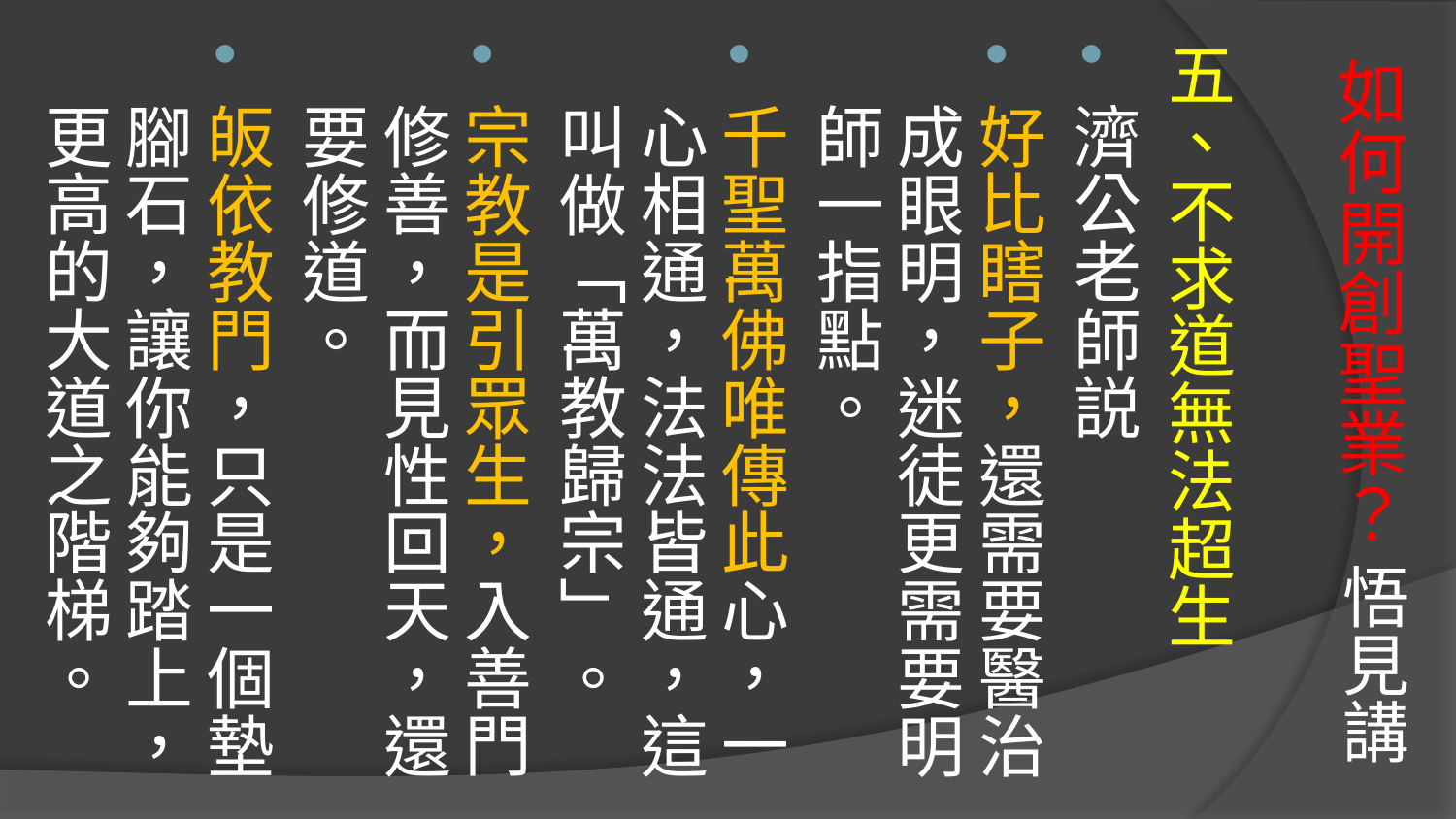

五、不求道無法超生
濟公老師説
好比瞎子，還需要醫治成眼明，迷徒更需要明師一指點。
千聖萬佛唯傳此心，一心相通，法法皆通，這叫做「萬教歸宗」。
宗教是引眾生，入善門修善，而見性回天，還要修道。
皈依教門，只是一個墊腳石，讓你能夠踏上，更高的大道之階梯。
# 如何開創聖業？ 悟見講